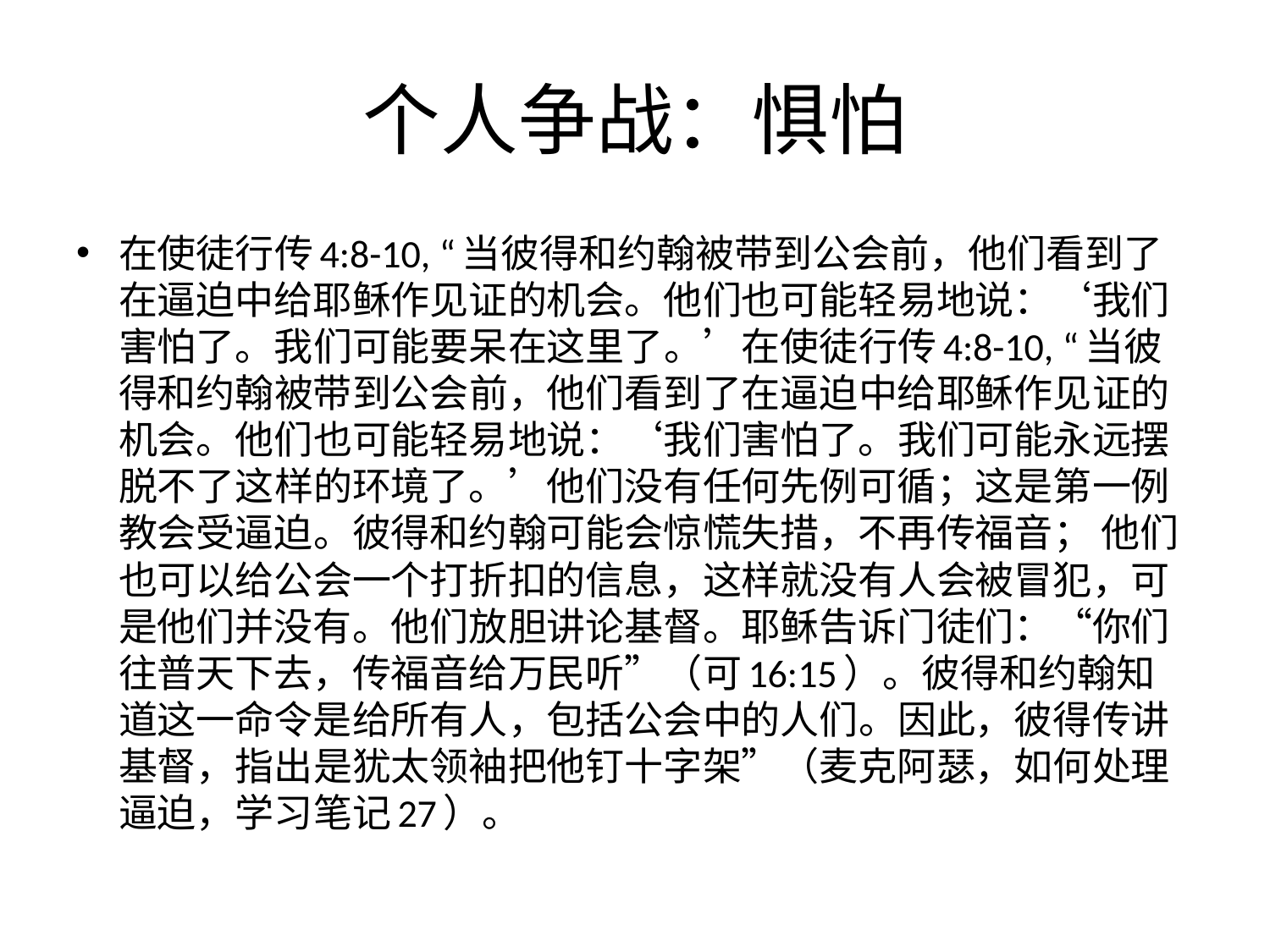

# 个人争战：惧怕
在使徒行传4:8-10, “当彼得和约翰被带到公会前，他们看到了在逼迫中给耶稣作见证的机会。他们也可能轻易地说：‘我们害怕了。我们可能要呆在这里了。’在使徒行传4:8-10, “当彼得和约翰被带到公会前，他们看到了在逼迫中给耶稣作见证的机会。他们也可能轻易地说：‘我们害怕了。我们可能永远摆脱不了这样的环境了。’他们没有任何先例可循；这是第一例教会受逼迫。彼得和约翰可能会惊慌失措，不再传福音； 他们也可以给公会一个打折扣的信息，这样就没有人会被冒犯，可是他们并没有。他们放胆讲论基督。耶稣告诉门徒们：“你们往普天下去，传福音给万民听”（可16:15）。彼得和约翰知道这一命令是给所有人，包括公会中的人们。因此，彼得传讲基督，指出是犹太领袖把他钉十字架”（麦克阿瑟，如何处理逼迫，学习笔记27）。